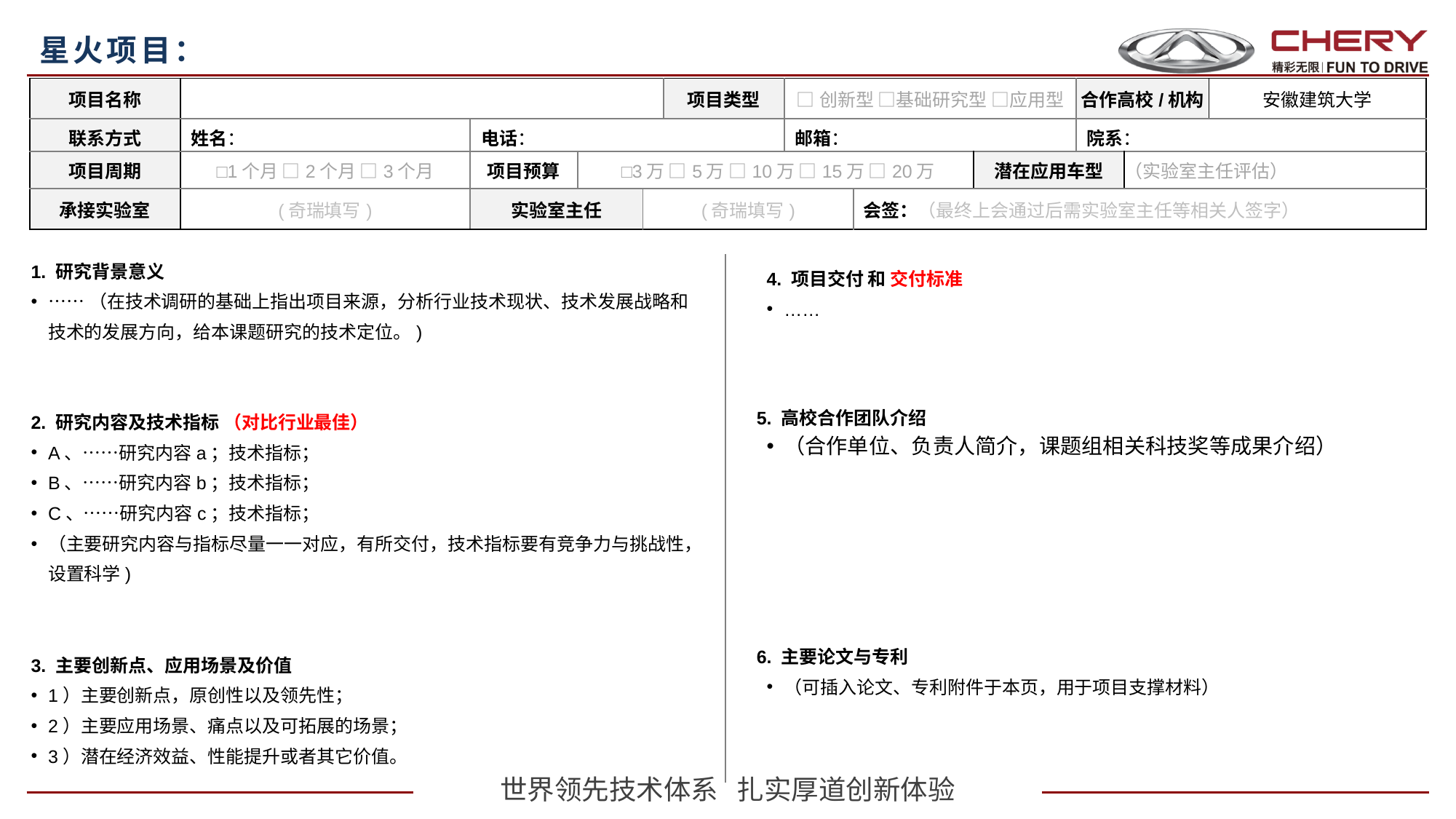

星火项目：
| 项目名称 |  |  |  |  | 项目类型 | □创新型 □基础研究型 □应用型 |  |  | 合作高校/机构 |  | 安徽建筑大学 |
| --- | --- | --- | --- | --- | --- | --- | --- | --- | --- | --- | --- |
| 联系方式 | 姓名： | 电话： |  |  |  | 邮箱： |  |  | 院系： |  |  |
| 项目周期 | □1个月 □2个月 □3个月 | 项目预算 | □3万 □5万 □10万 □15万 □20万 |  |  |  |  | 潜在应用车型 |  | （实验室主任评估） |  |
| 承接实验室 | (奇瑞填写) | 实验室主任 |  | (奇瑞填写) |  |  | 会签：（最终上会通过后需实验室主任等相关人签字） |  |  |  |  |
1. 研究背景意义
……（在技术调研的基础上指出项目来源，分析行业技术现状、技术发展战略和技术的发展方向，给本课题研究的技术定位。)
4. 项目交付 和 交付标准
……
2. 研究内容及技术指标 （对比行业最佳）
A、……研究内容a；技术指标；
B、……研究内容b；技术指标；
C、……研究内容c；技术指标；
（主要研究内容与指标尽量一一对应，有所交付，技术指标要有竞争力与挑战性，设置科学)
5. 高校合作团队介绍
（合作单位、负责人简介，课题组相关科技奖等成果介绍）

3. 主要创新点、应用场景及价值
1）主要创新点，原创性以及领先性；
2）主要应用场景、痛点以及可拓展的场景；
3）潜在经济效益、性能提升或者其它价值。
6. 主要论文与专利
（可插入论文、专利附件于本页，用于项目支撑材料）